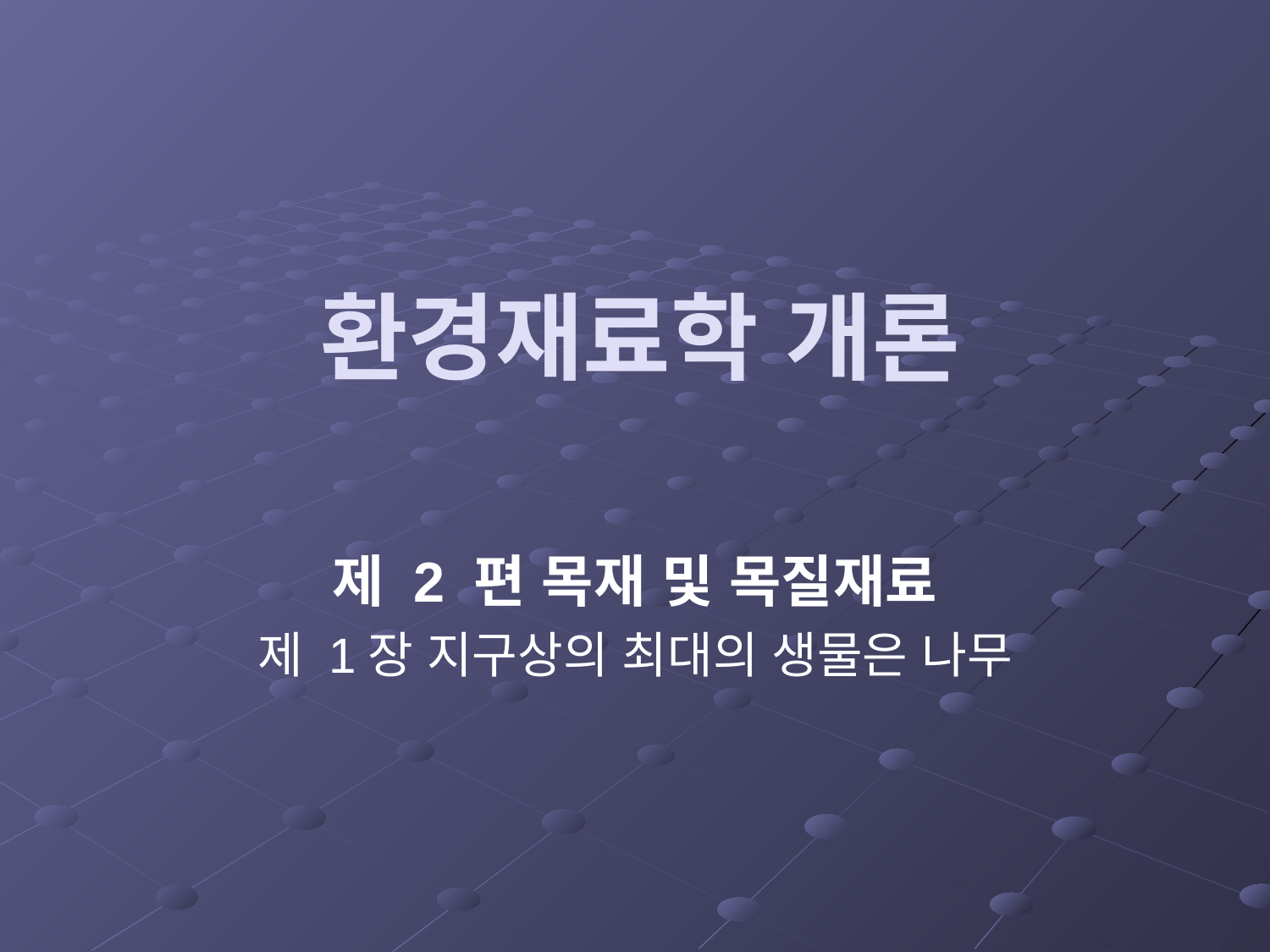

# 환경재료학 개론
제 2 편 목재 및 목질재료
제 1장 지구상의 최대의 생물은 나무